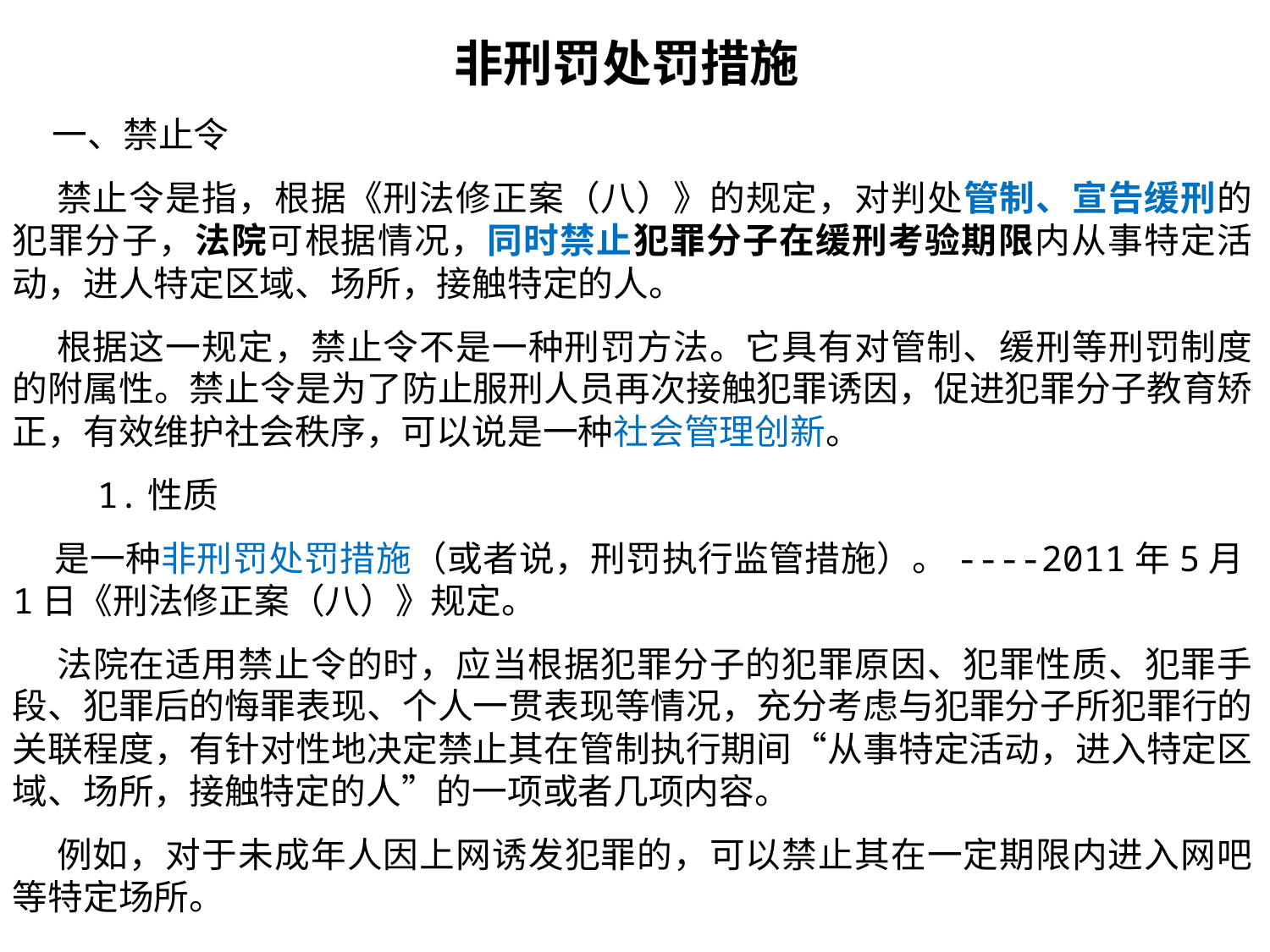

非刑罚处罚措施

    一、禁止令

    禁止令是指，根据《刑法修正案（八）》的规定，对判处管制、宣告缓刑的犯罪分子，法院可根据情况，同时禁止犯罪分子在缓刑考验期限内从事特定活动，进人特定区域、场所，接触特定的人。

    根据这一规定，禁止令不是一种刑罚方法。它具有对管制、缓刑等刑罚制度的附属性。禁止令是为了防止服刑人员再次接触犯罪诱因，促进犯罪分子教育矫正，有效维护社会秩序，可以说是一种社会管理创新。

    1.性质

    是一种非刑罚处罚措施（或者说，刑罚执行监管措施）。----2011年5月1日《刑法修正案（八）》规定。

    法院在适用禁止令的时，应当根据犯罪分子的犯罪原因、犯罪性质、犯罪手段、犯罪后的悔罪表现、个人一贯表现等情况，充分考虑与犯罪分子所犯罪行的关联程度，有针对性地决定禁止其在管制执行期间“从事特定活动，进入特定区域、场所，接触特定的人”的一项或者几项内容。

    例如，对于未成年人因上网诱发犯罪的，可以禁止其在一定期限内进入网吧等特定场所。